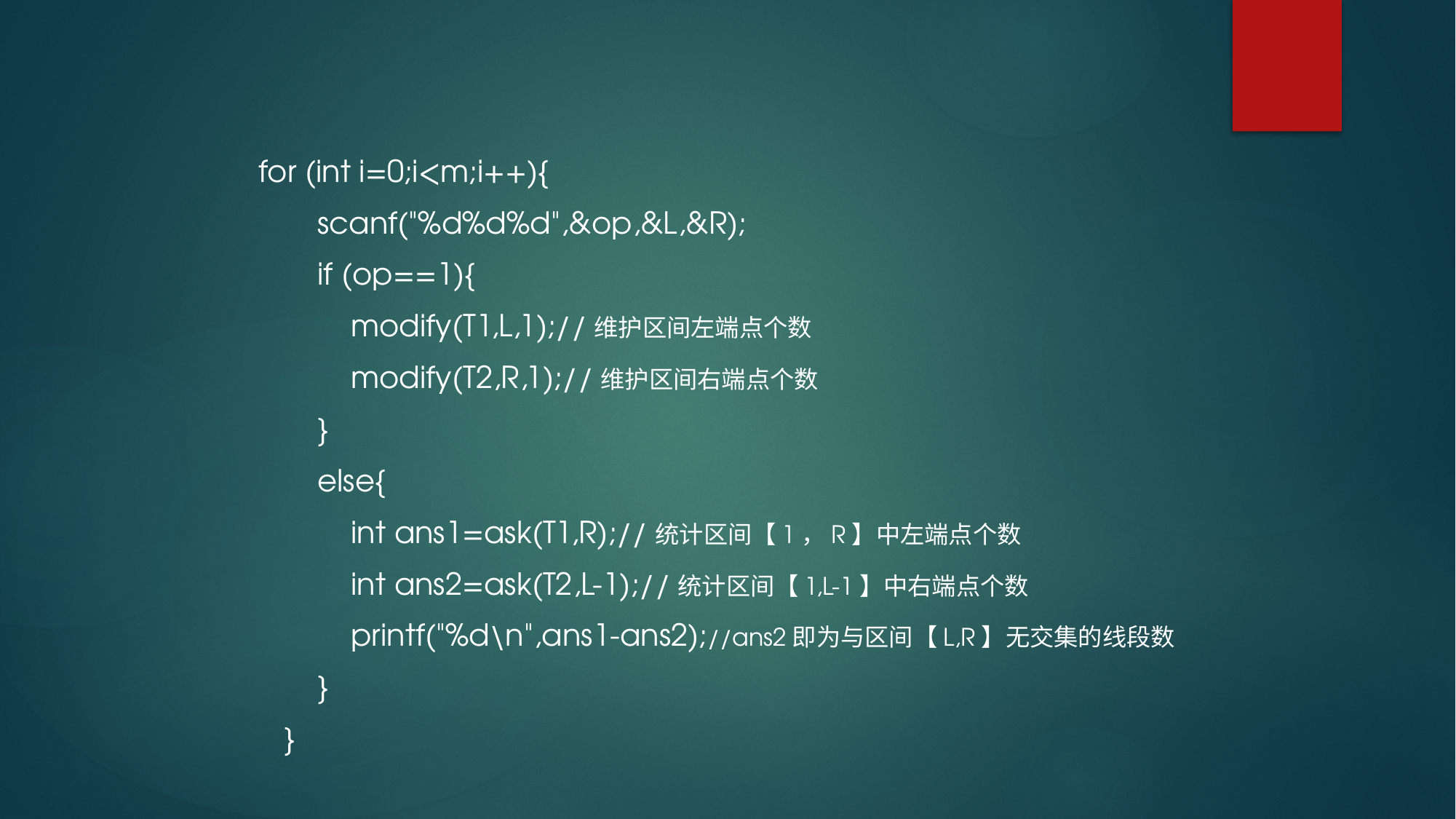

#
 for (int i=0;i<m;i++){
        scanf("%d%d%d",&op,&L,&R);
        if (op==1){
            modify(T1,L,1);//维护区间左端点个数
            modify(T2,R,1);//维护区间右端点个数
        }
        else{
            int ans1=ask(T1,R);//统计区间【1，R】中左端点个数
            int ans2=ask(T2,L-1);//统计区间【1,L-1】中右端点个数
            printf("%d\n",ans1-ans2);//ans2即为与区间【L,R】无交集的线段数
        }
    }